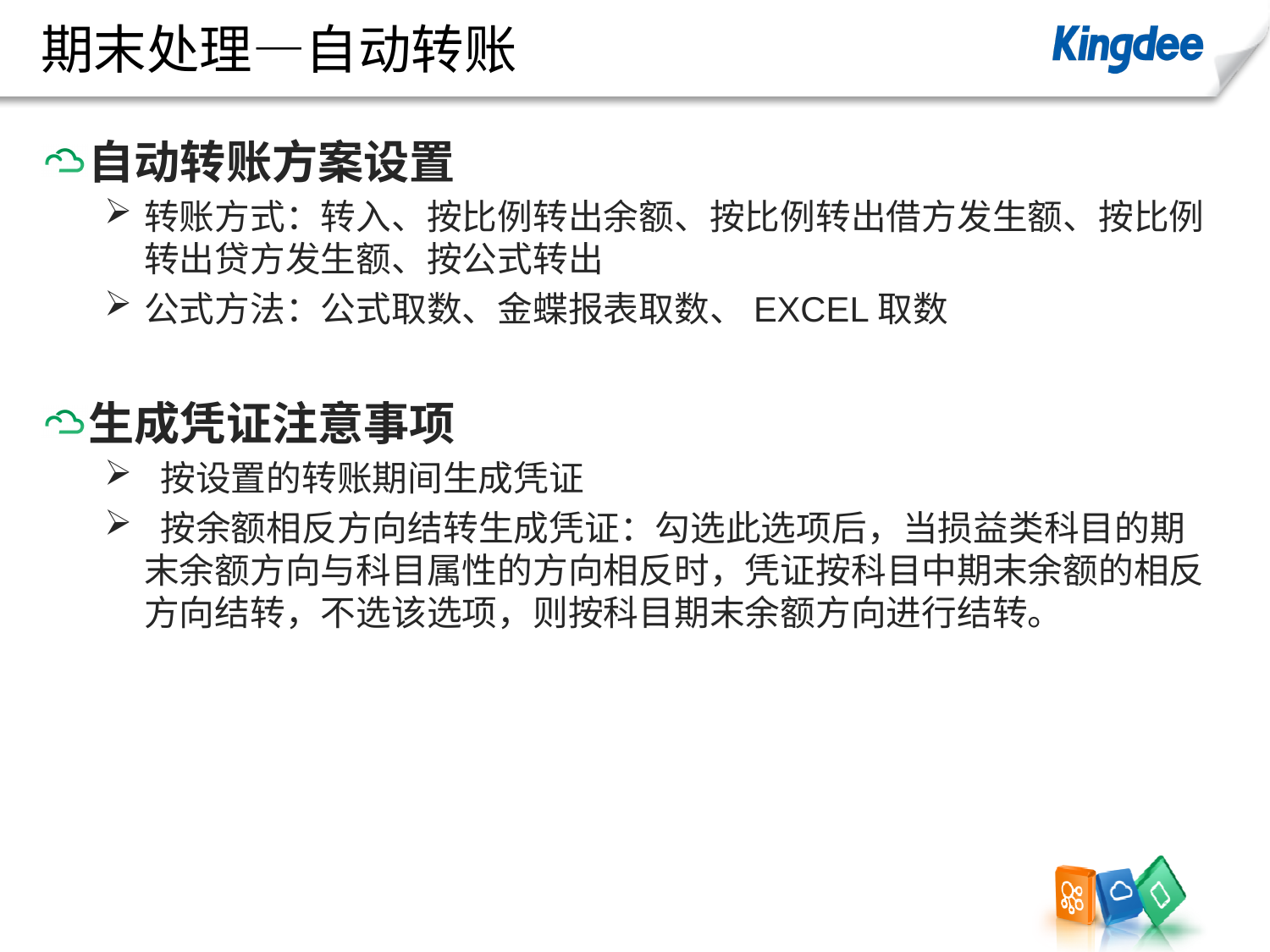

# 期末处理—自动转账
自动转账方案设置
转账方式：转入、按比例转出余额、按比例转出借方发生额、按比例转出贷方发生额、按公式转出
公式方法：公式取数、金蝶报表取数、EXCEL取数

生成凭证注意事项
 按设置的转账期间生成凭证
 按余额相反方向结转生成凭证：勾选此选项后，当损益类科目的期末余额方向与科目属性的方向相反时，凭证按科目中期末余额的相反方向结转，不选该选项，则按科目期末余额方向进行结转。